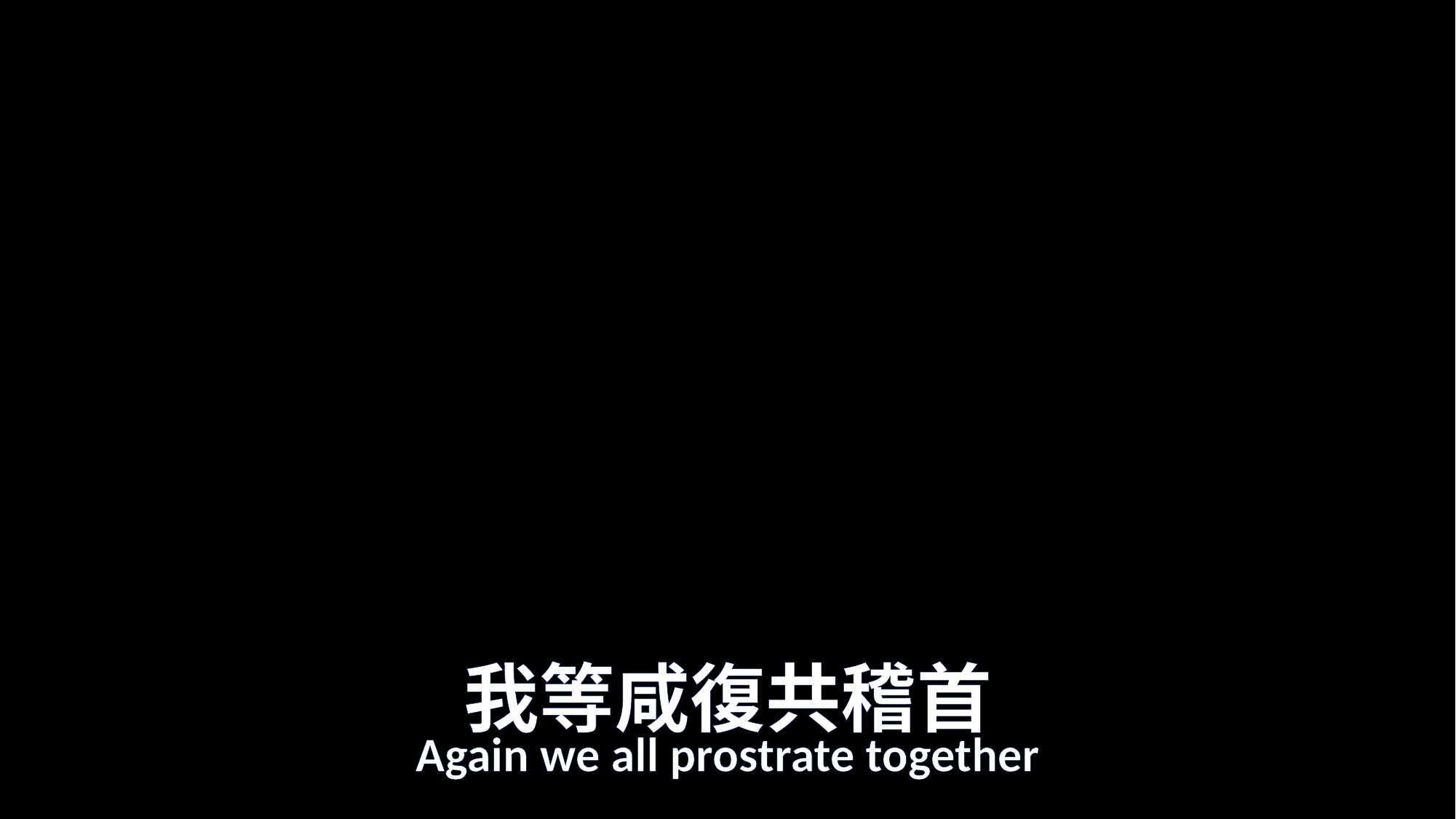

# 我等咸復共稽首
Again we all prostrate together